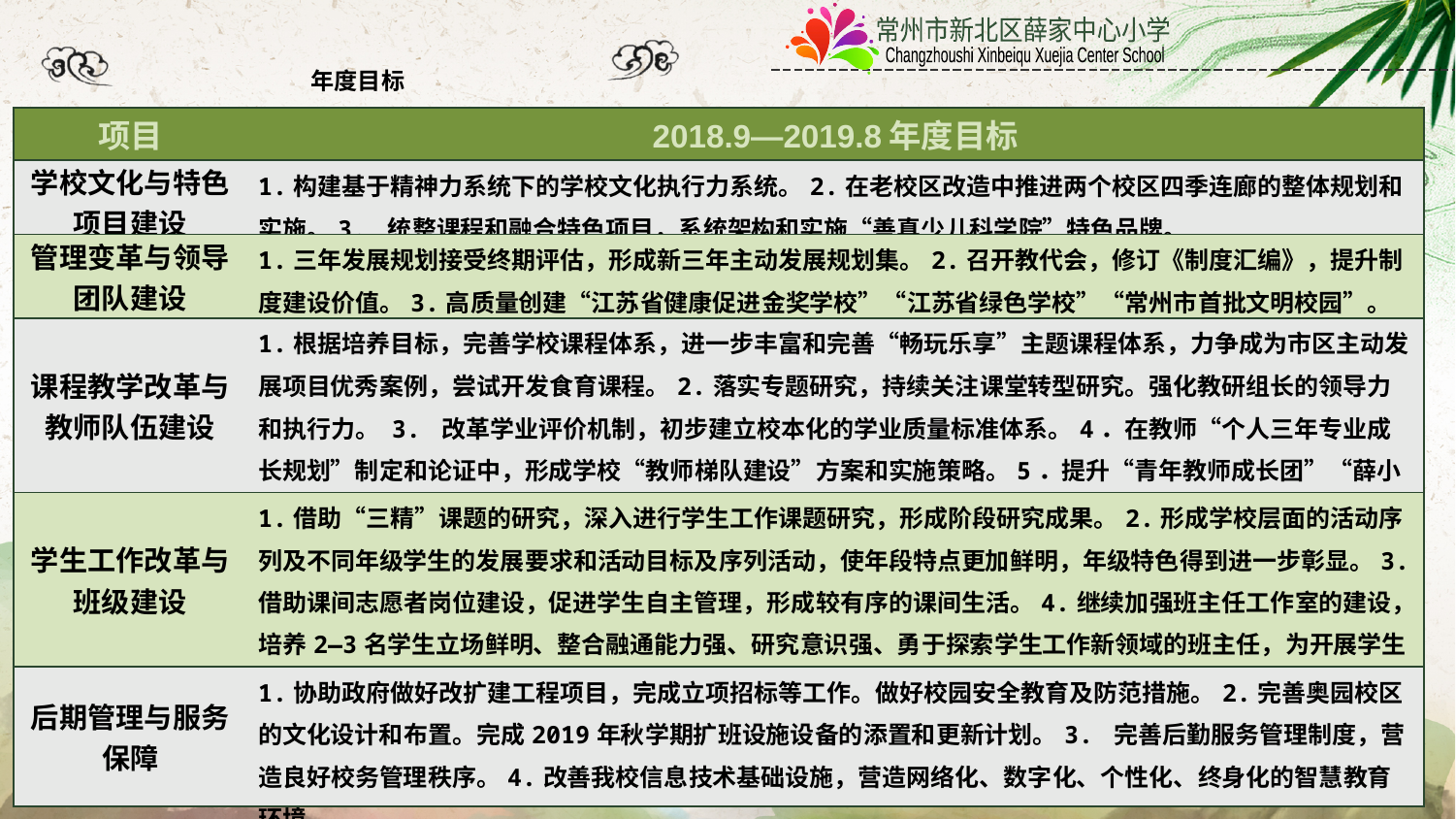

年度目标
| 项目 | 2018.9—2019.8年度目标 |
| --- | --- |
| 学校文化与特色项目建设 | 1.构建基于精神力系统下的学校文化执行力系统。2.在老校区改造中推进两个校区四季连廊的整体规划和实施。3. 统整课程和融合特色项目，系统架构和实施“善真少儿科学院”特色品牌。 |
| 管理变革与领导团队建设 | 1.三年发展规划接受终期评估，形成新三年主动发展规划集。2.召开教代会，修订《制度汇编》，提升制度建设价值。3.高质量创建“江苏省健康促进金奖学校”“江苏省绿色学校”“常州市首批文明校园”。 |
| 课程教学改革与教师队伍建设 | 1.根据培养目标，完善学校课程体系，进一步丰富和完善“畅玩乐享”主题课程体系，力争成为市区主动发展项目优秀案例，尝试开发食育课程。2.落实专题研究，持续关注课堂转型研究。强化教研组长的领导力和执行力。 3. 改革学业评价机制，初步建立校本化的学业质量标准体系。4．在教师“个人三年专业成长规划”制定和论证中，形成学校“教师梯队建设”方案和实施策略。5．提升“青年教师成长团”“薛小讲坛”的效能，新增6人左右的校级骨干教师群体及五级梯队培养对象。 |
| 学生工作改革与班级建设 | 1.借助“三精”课题的研究，深入进行学生工作课题研究，形成阶段研究成果。2.形成学校层面的活动序列及不同年级学生的发展要求和活动目标及序列活动，使年段特点更加鲜明，年级特色得到进一步彰显。3.借助课间志愿者岗位建设，促进学生自主管理，形成较有序的课间生活。4.继续加强班主任工作室的建设，培养2—3名学生立场鲜明、整合融通能力强、研究意识强、勇于探索学生工作新领域的班主任，为开展学生工作提供先进的经验和案例。 |
| 后期管理与服务保障 | 1.协助政府做好改扩建工程项目，完成立项招标等工作。做好校园安全教育及防范措施。2.完善奥园校区的文化设计和布置。完成2019年秋学期扩班设施设备的添置和更新计划。3. 完善后勤服务管理制度，营造良好校务管理秩序。4.改善我校信息技术基础设施，营造网络化、数字化、个性化、终身化的智慧教育环境。 |